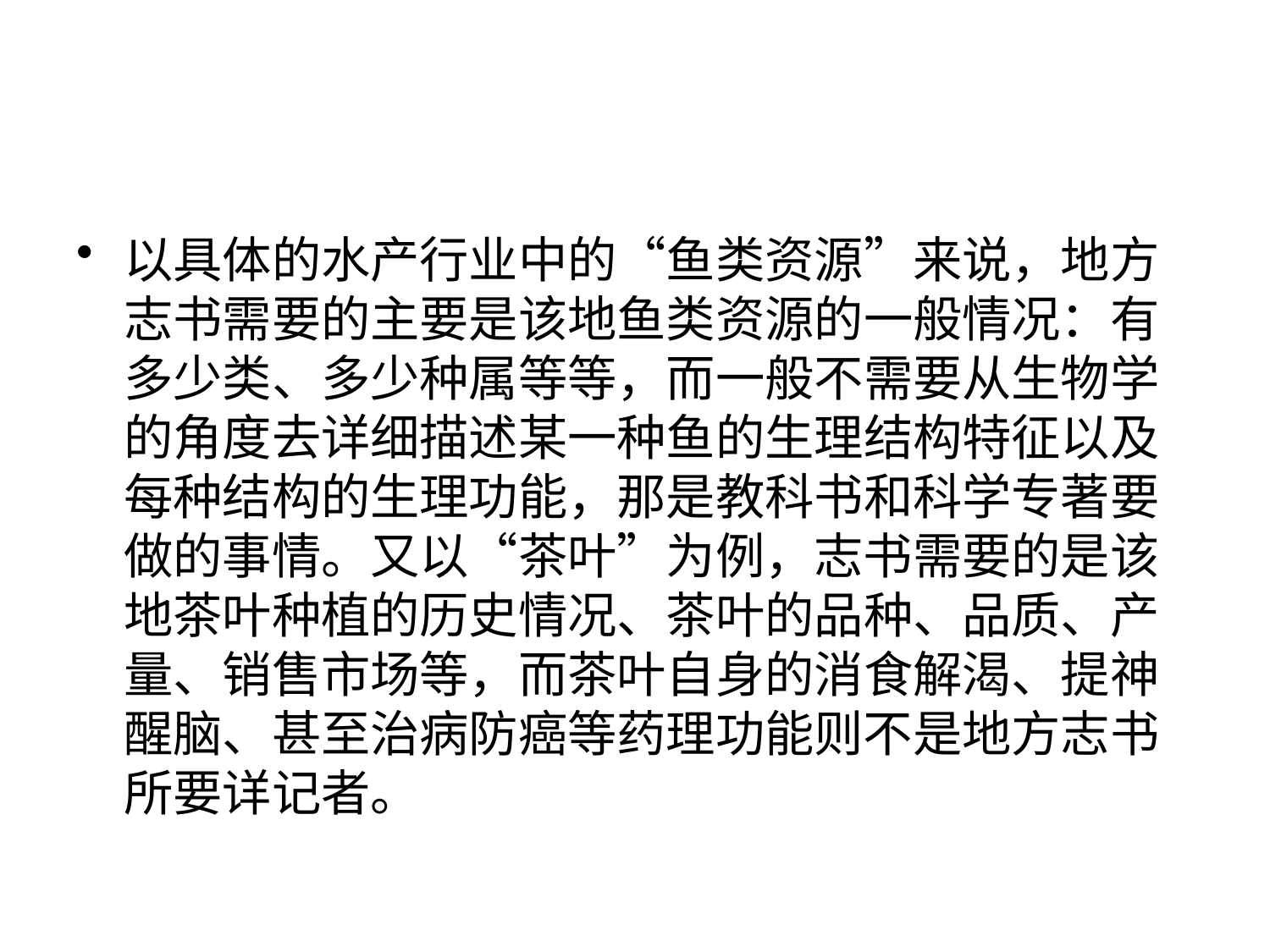

以具体的水产行业中的“鱼类资源”来说，地方志书需要的主要是该地鱼类资源的一般情况：有多少类、多少种属等等，而一般不需要从生物学的角度去详细描述某一种鱼的生理结构特征以及每种结构的生理功能，那是教科书和科学专著要做的事情。又以“茶叶”为例，志书需要的是该地茶叶种植的历史情况、茶叶的品种、品质、产量、销售市场等，而茶叶自身的消食解渴、提神醒脑、甚至治病防癌等药理功能则不是地方志书所要详记者。